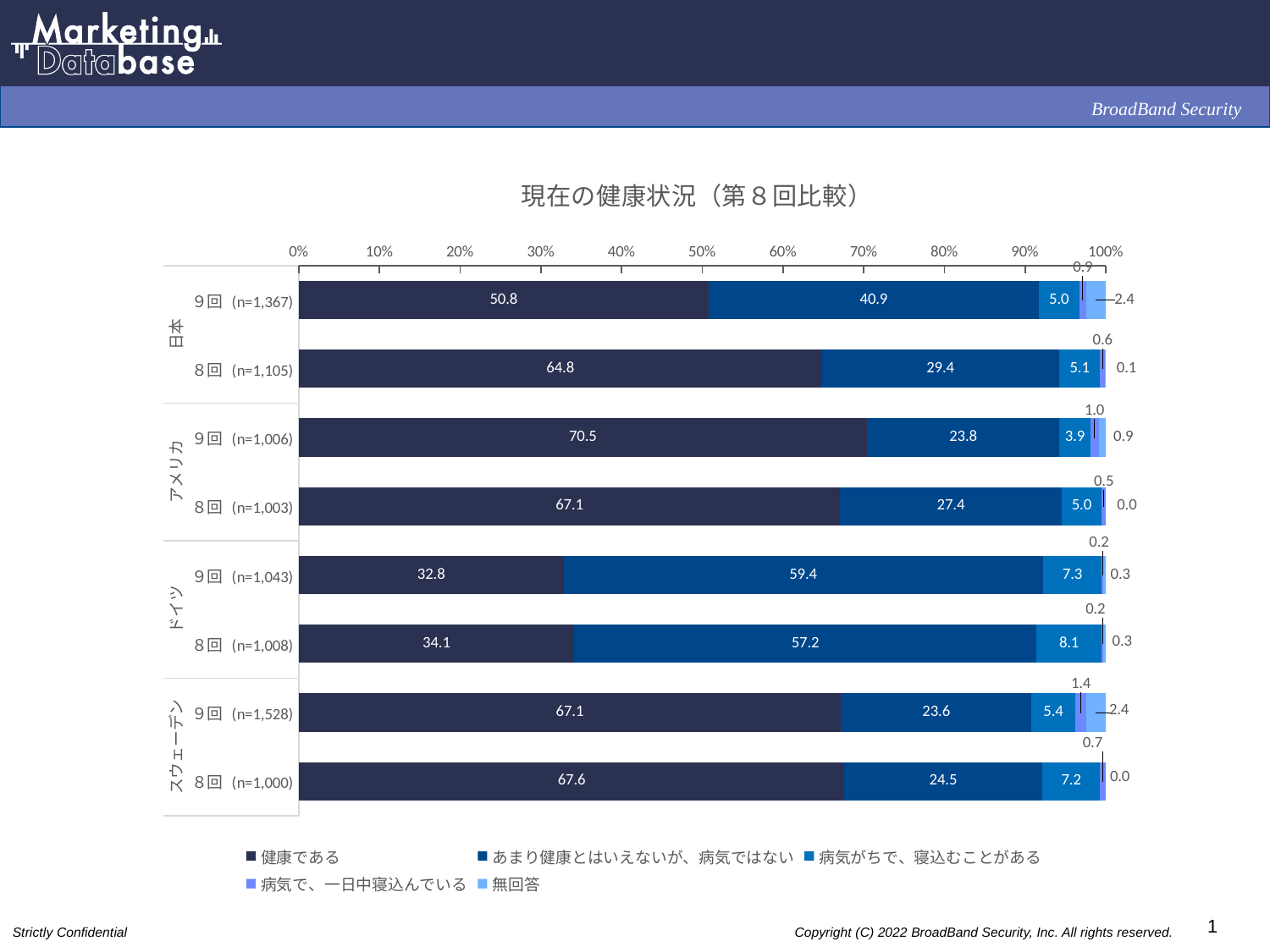

### Chart: 現在の健康状況（第８回比較）

| Category | 健康である | あまり健康とはいえないが、病気ではない | 病気がちで、寝込むことがある | 病気で、一日中寝込んでいる | 無回答 |
|---|---|---|---|---|---|
| ９回 (n=1,367) | 50.8 | 40.9 | 5.0 | 0.9 | 2.4 |
| ８回 (n=1,105) | 64.8 | 29.4 | 5.1 | 0.6 | 0.1 |
| ９回 (n=1,006) | 70.5 | 23.8 | 3.9 | 1.0 | 0.9 |
| ８回 (n=1,003) | 67.1 | 27.4 | 5.0 | 0.5 | 0.0 |
| ９回 (n=1,043) | 32.8 | 59.4 | 7.3 | 0.2 | 0.3 |
| ８回 (n=1,008) | 34.1 | 57.2 | 8.1 | 0.2 | 0.3 |
| ９回 (n=1,528) | 67.1 | 23.6 | 5.4 | 1.4 | 2.4 |
| ８回 (n=1,000) | 67.6 | 24.5 | 7.2 | 0.7 | 0.0 |